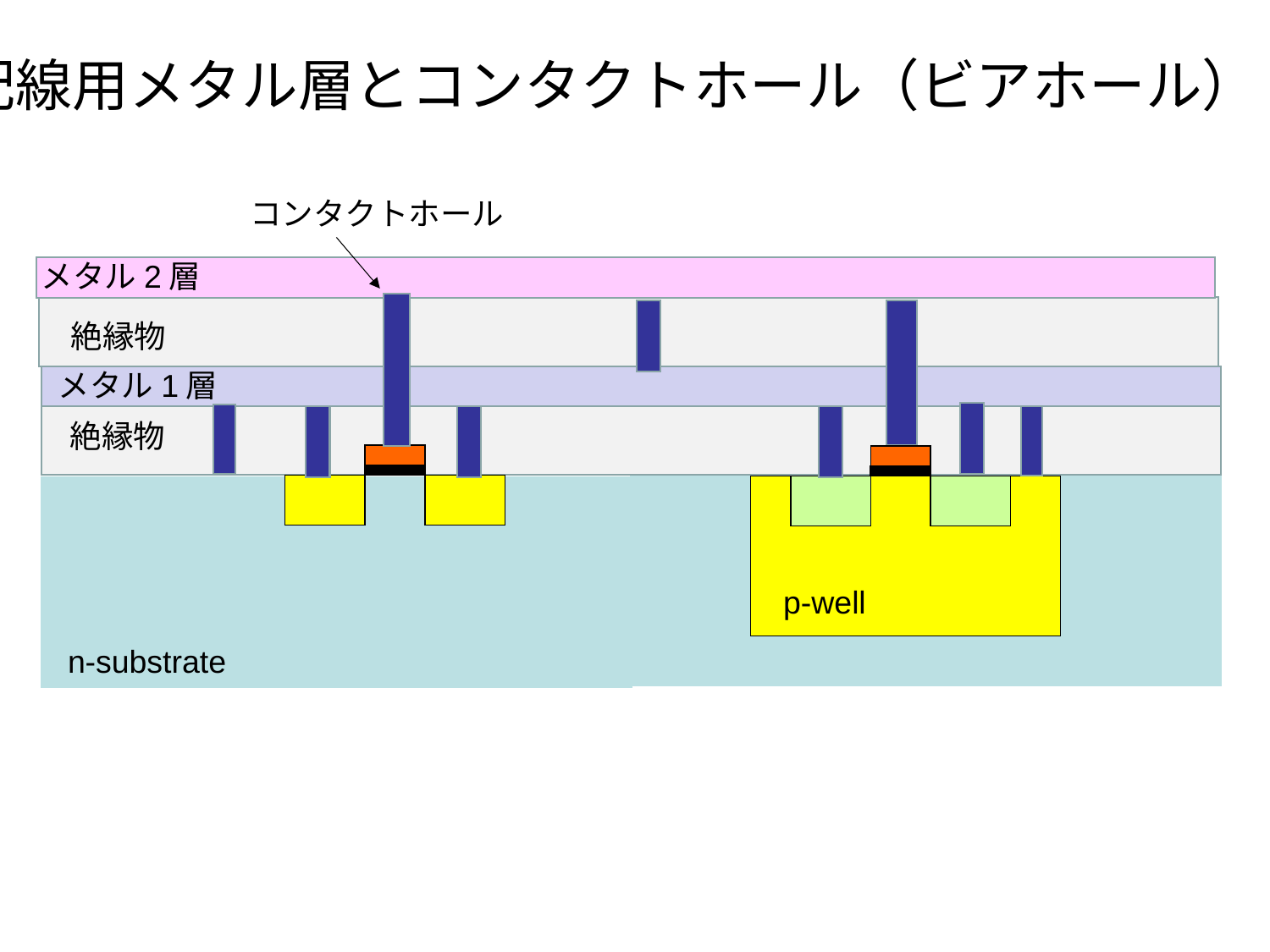

配線用メタル層とコンタクトホール（ビアホール）
コンタクトホール

メタル2層

絶縁物
メタル1層

絶縁物

p-well

n-substrate